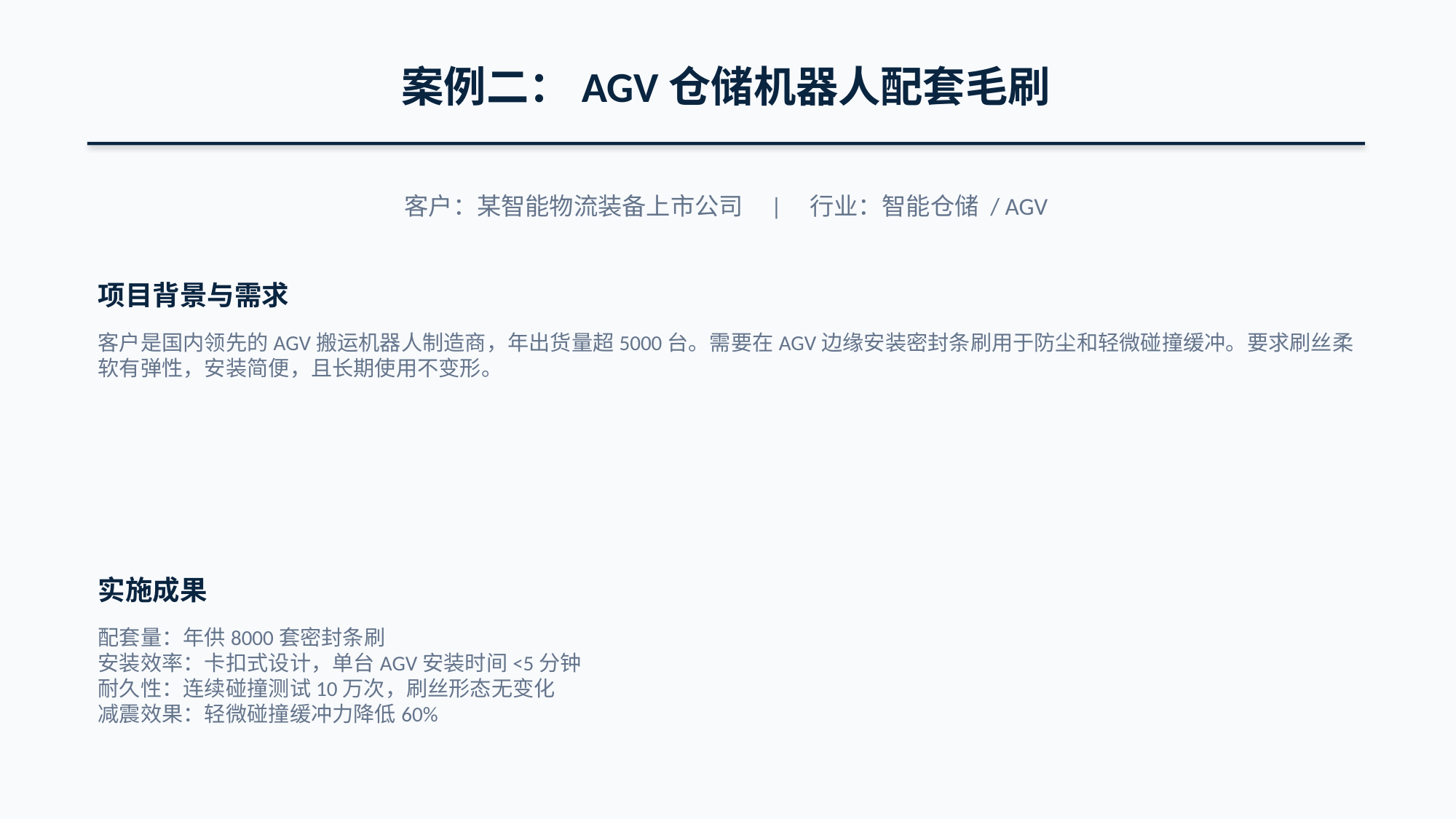

案例二：AGV仓储机器人配套毛刷

客户：某智能物流装备上市公司    |    行业：智能仓储 / AGV
项目背景与需求
客户是国内领先的AGV搬运机器人制造商，年出货量超5000台。需要在AGV边缘安装密封条刷用于防尘和轻微碰撞缓冲。要求刷丝柔软有弹性，安装简便，且长期使用不变形。
实施成果
配套量：年供8000套密封条刷
安装效率：卡扣式设计，单台AGV安装时间<5分钟
耐久性：连续碰撞测试10万次，刷丝形态无变化
减震效果：轻微碰撞缓冲力降低60%